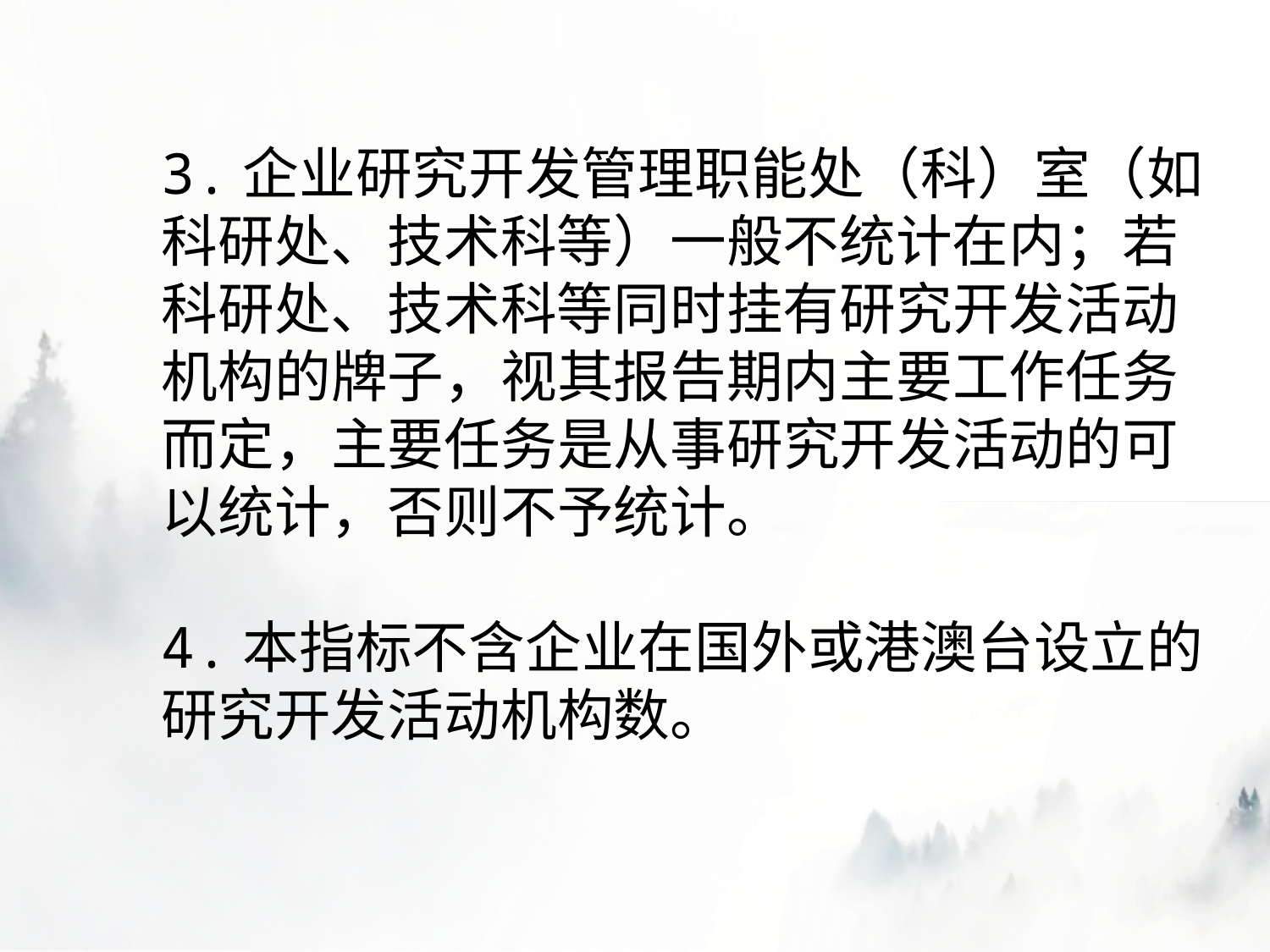

3.企业研究开发管理职能处（科）室（如科研处、技术科等）一般不统计在内；若科研处、技术科等同时挂有研究开发活动机构的牌子，视其报告期内主要工作任务而定，主要任务是从事研究开发活动的可以统计，否则不予统计。

4.本指标不含企业在国外或港澳台设立的研究开发活动机构数。